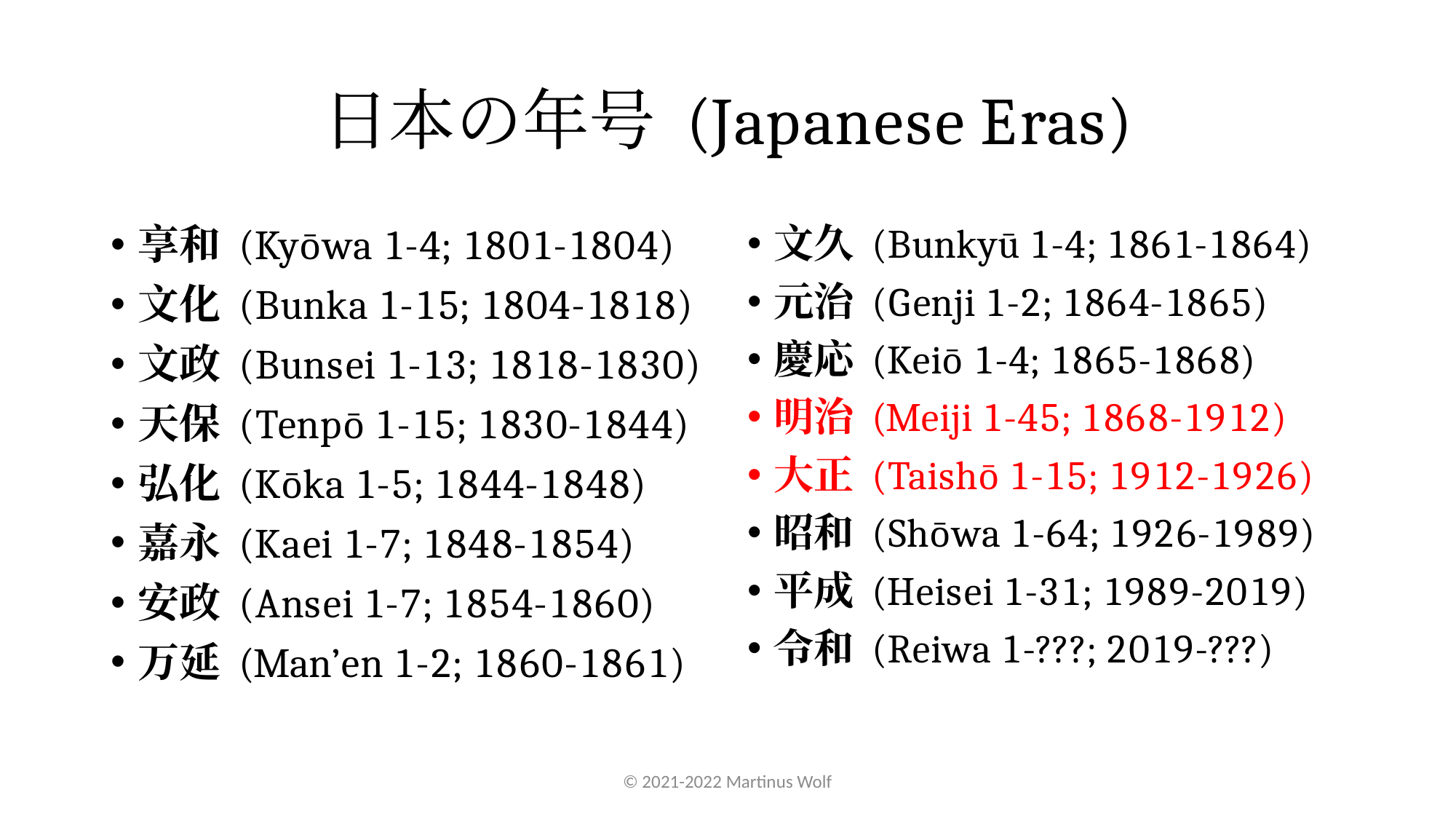

# 日本の年号 (Japanese Eras)
享和 (Kyōwa 1-4; 1801-1804)
文化 (Bunka 1-15; 1804-1818)
文政 (Bunsei 1-13; 1818-1830)
天保 (Tenpō 1-15; 1830-1844)
弘化 (Kōka 1-5; 1844-1848)
嘉永 (Kaei 1-7; 1848-1854)
安政 (Ansei 1-7; 1854-1860)
万延 (Man’en 1-2; 1860-1861)

文久 (Bunkyū 1-4; 1861-1864)
元治 (Genji 1-2; 1864-1865)
慶応 (Keiō 1-4; 1865-1868)
明治 (Meiji 1-45; 1868-1912)
大正 (Taishō 1-15; 1912-1926)
昭和 (Shōwa 1-64; 1926-1989)
平成 (Heisei 1-31; 1989-2019)
令和 (Reiwa 1-???; 2019-???)

© 2021-2022 Martinus Wolf